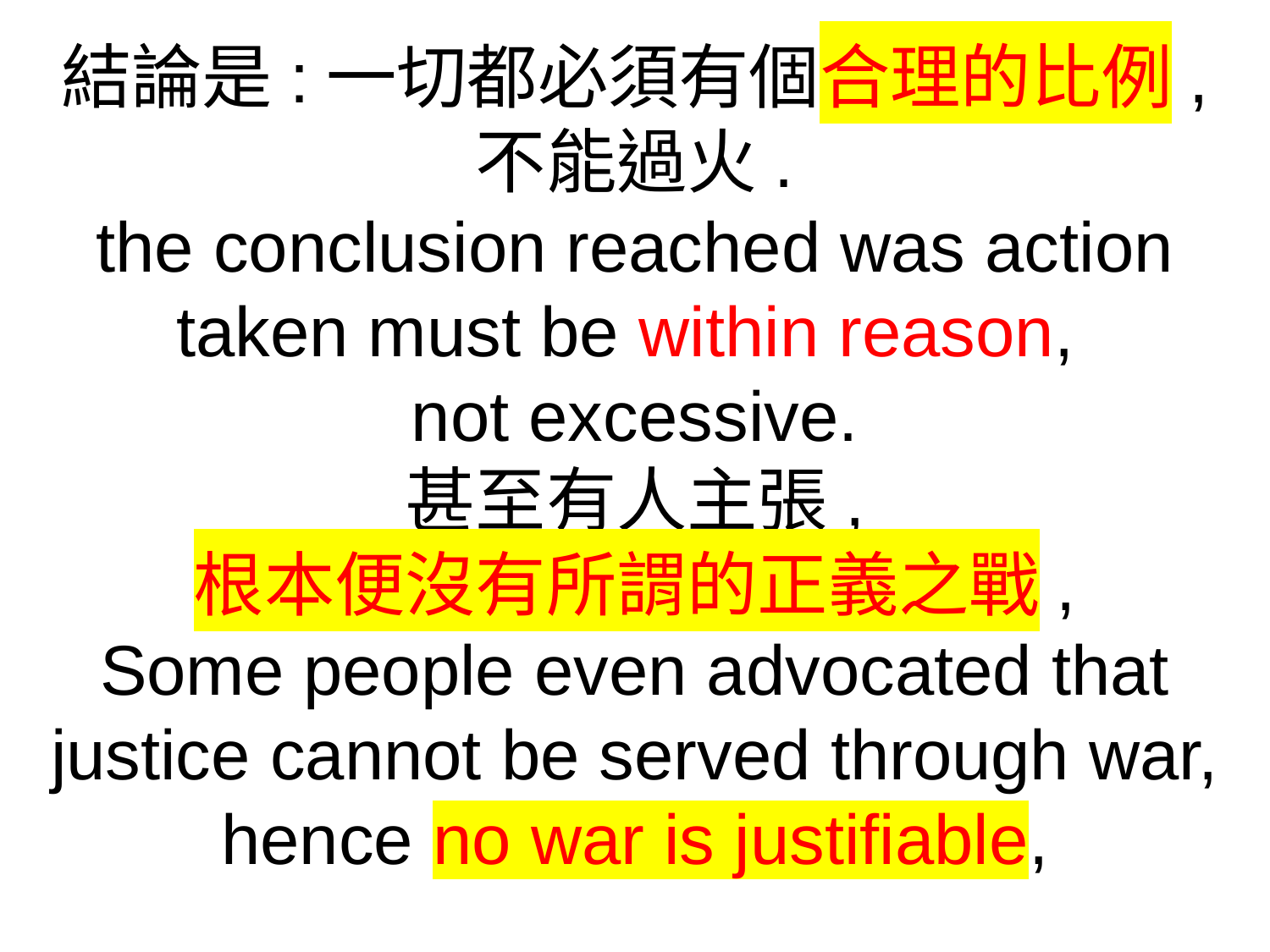

結論是:一切都必須有個合理的比例,
不能過火.
the conclusion reached was action taken must be within reason,
not excessive.
甚至有人主張,
根本便沒有所謂的正義之戰,
Some people even advocated that justice cannot be served through war, hence no war is justifiable,